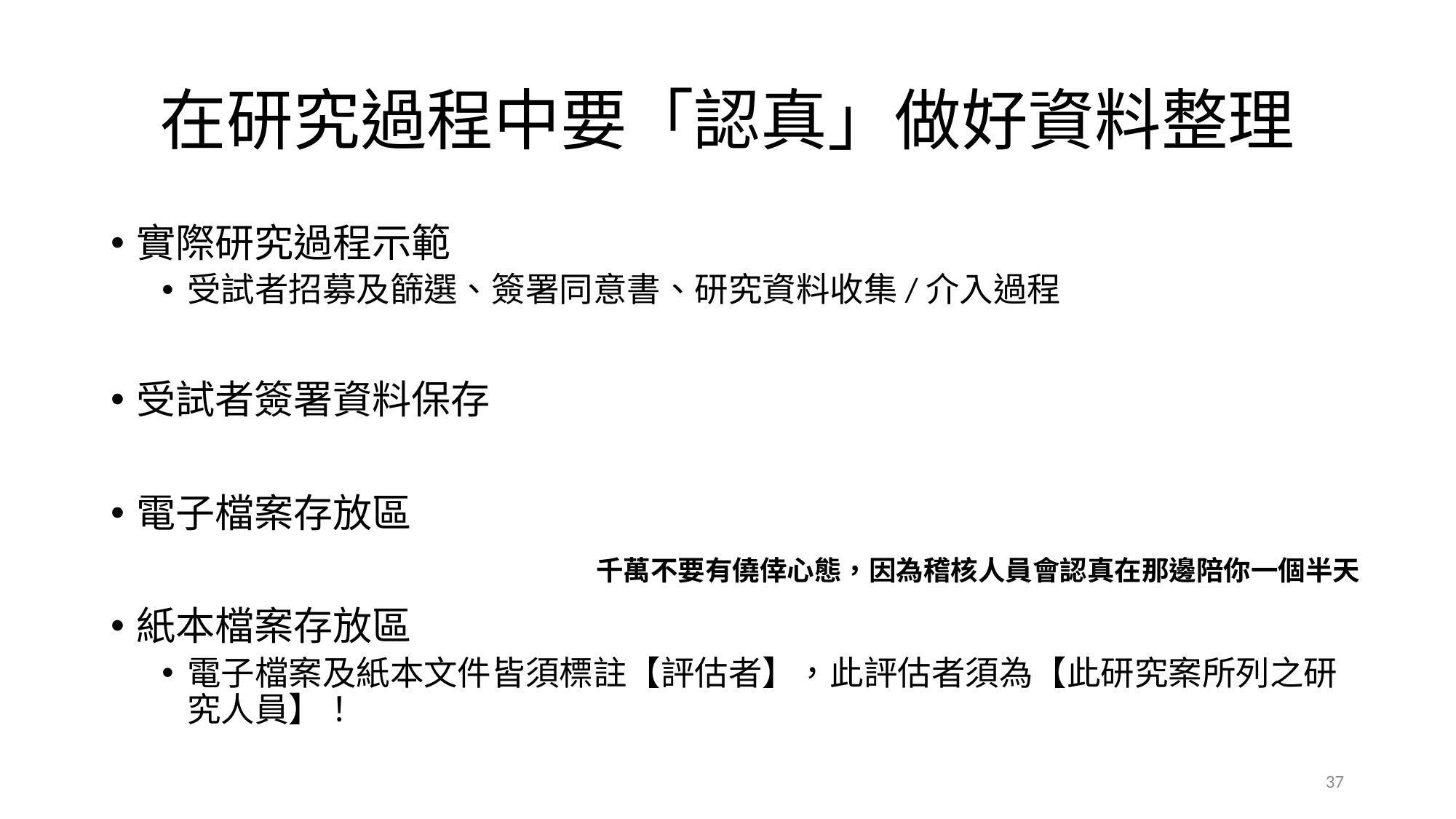

# 在研究過程中要「認真」做好資料整理
實際研究過程示範
受試者招募及篩選、簽署同意書、研究資料收集/介入過程

受試者簽署資料保存

電子檔案存放區

紙本檔案存放區
電子檔案及紙本文件皆須標註【評估者】，此評估者須為【此研究案所列之研究人員】！

千萬不要有僥倖心態，因為稽核人員會認真在那邊陪你一個半天
37